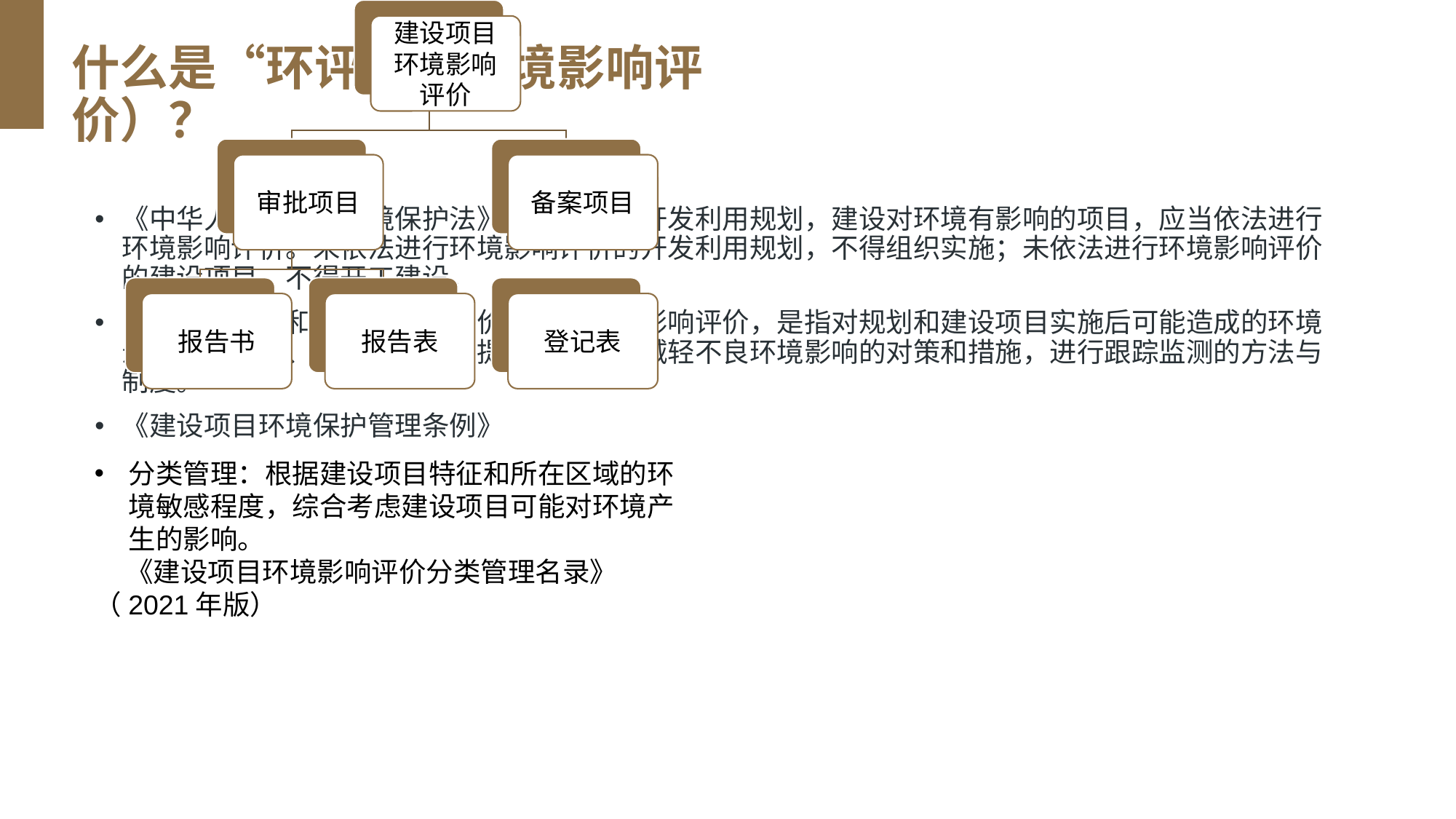

# 什么是“环评”（环境影响评价）？
《中华人民共和国环境保护法》：编制有关开发利用规划，建设对环境有影响的项目，应当依法进行环境影响评价。未依法进行环境影响评价的开发利用规划，不得组织实施；未依法进行环境影响评价的建设项目，不得开工建设。
《中华人民共和国环境影响评价法》：环境影响评价，是指对规划和建设项目实施后可能造成的环境影响进行分析、预测和评估，提出预防或者减轻不良环境影响的对策和措施，进行跟踪监测的方法与制度。
《建设项目环境保护管理条例》
建设项目环境影响评价
审批项目
报告书
报告表
备案项目
登记表
分类管理：根据建设项目特征和所在区域的环境敏感程度，综合考虑建设项目可能对环境产生的影响。
    《建设项目环境影响评价分类管理名录》（2021年版）